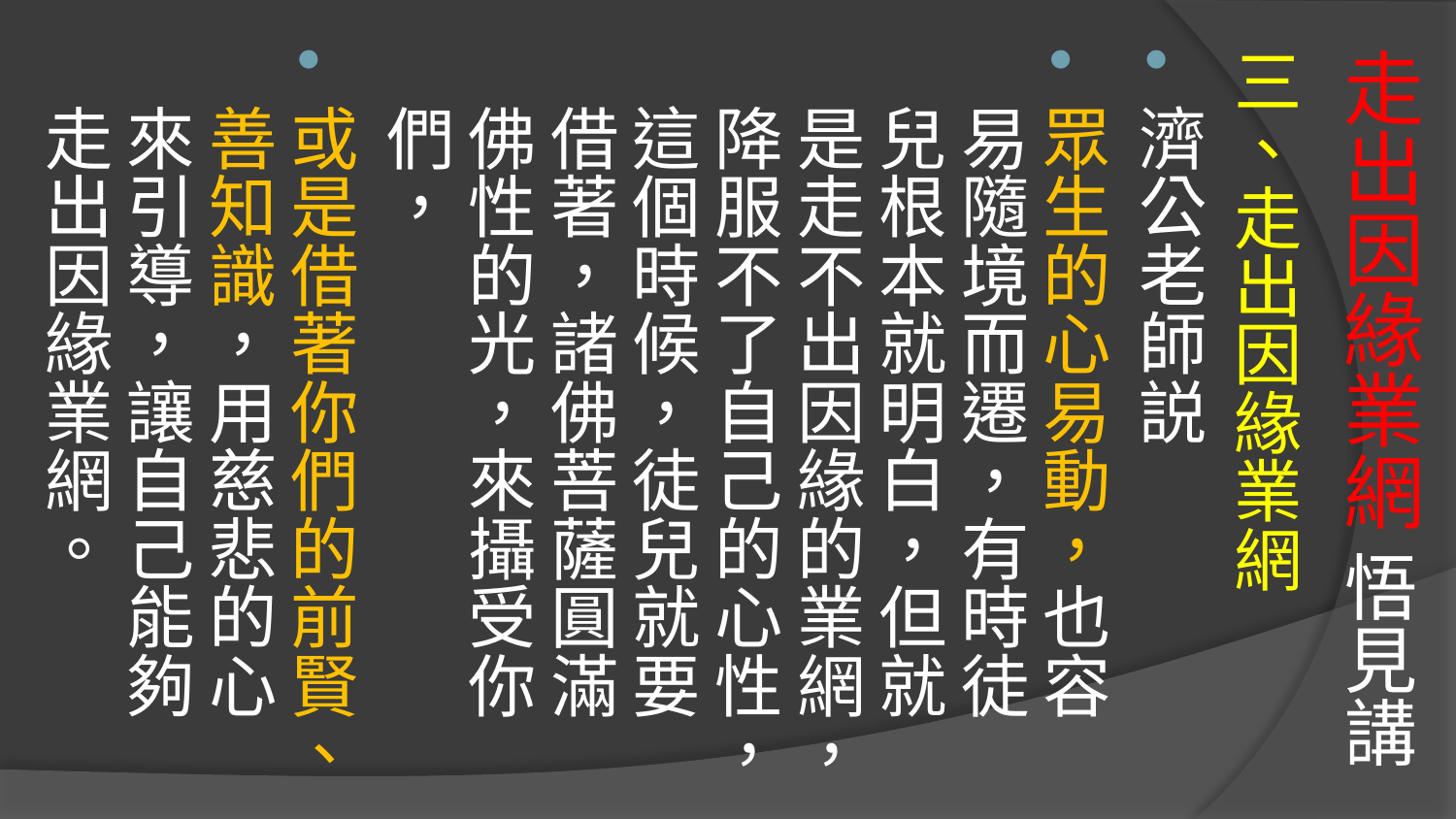

# 走出因緣業網 悟見講
三、走出因緣業網
濟公老師説
眾生的心易動，也容易隨境而遷，有時徒兒根本就明白，但就是走不出因緣的業網，降服不了自己的心性，這個時候，徒兒就要借著，諸佛菩薩圓滿佛性的光，來攝受你們，
或是借著你們的前賢、善知識，用慈悲的心來引導，讓自己能夠走出因緣業網。